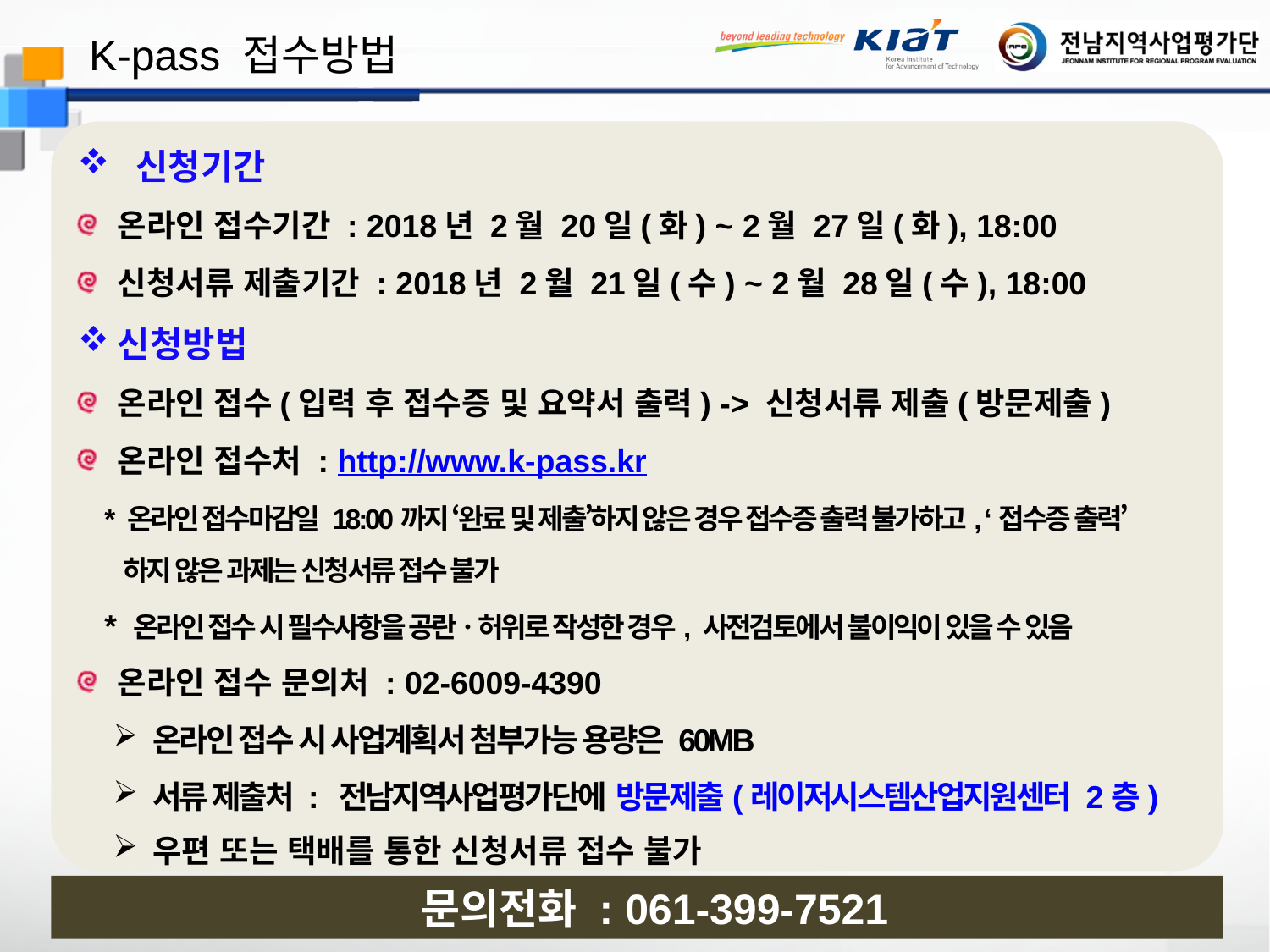

K-pass 접수방법
 신청기간
온라인 접수기간 : 2018년 2월 20일(화) ~ 2월 27일(화), 18:00
신청서류 제출기간 : 2018년 2월 21일(수) ~ 2월 28일(수), 18:00
신청방법
온라인 접수(입력 후 접수증 및 요약서 출력) -> 신청서류 제출(방문제출)
온라인 접수처 : http://www.k-pass.kr
   * 온라인 접수마감일 18:00까지 ‘완료 및 제출’하지 않은 경우 접수증 출력 불가하고, ‘접수증 출력’
       하지 않은 과제는 신청서류 접수 불가
   * 온라인 접수 시 필수사항을 공란ㆍ허위로 작성한 경우, 사전검토에서 불이익이 있을 수 있음
온라인 접수 문의처 : 02-6009-4390
온라인 접수 시 사업계획서 첨부가능 용량은 60MB
서류 제출처 :  전남지역사업평가단에 방문제출(레이저시스템산업지원센터 2층)

우편 또는 택배를 통한 신청서류 접수 불가
문의전화 : 061-399-7521